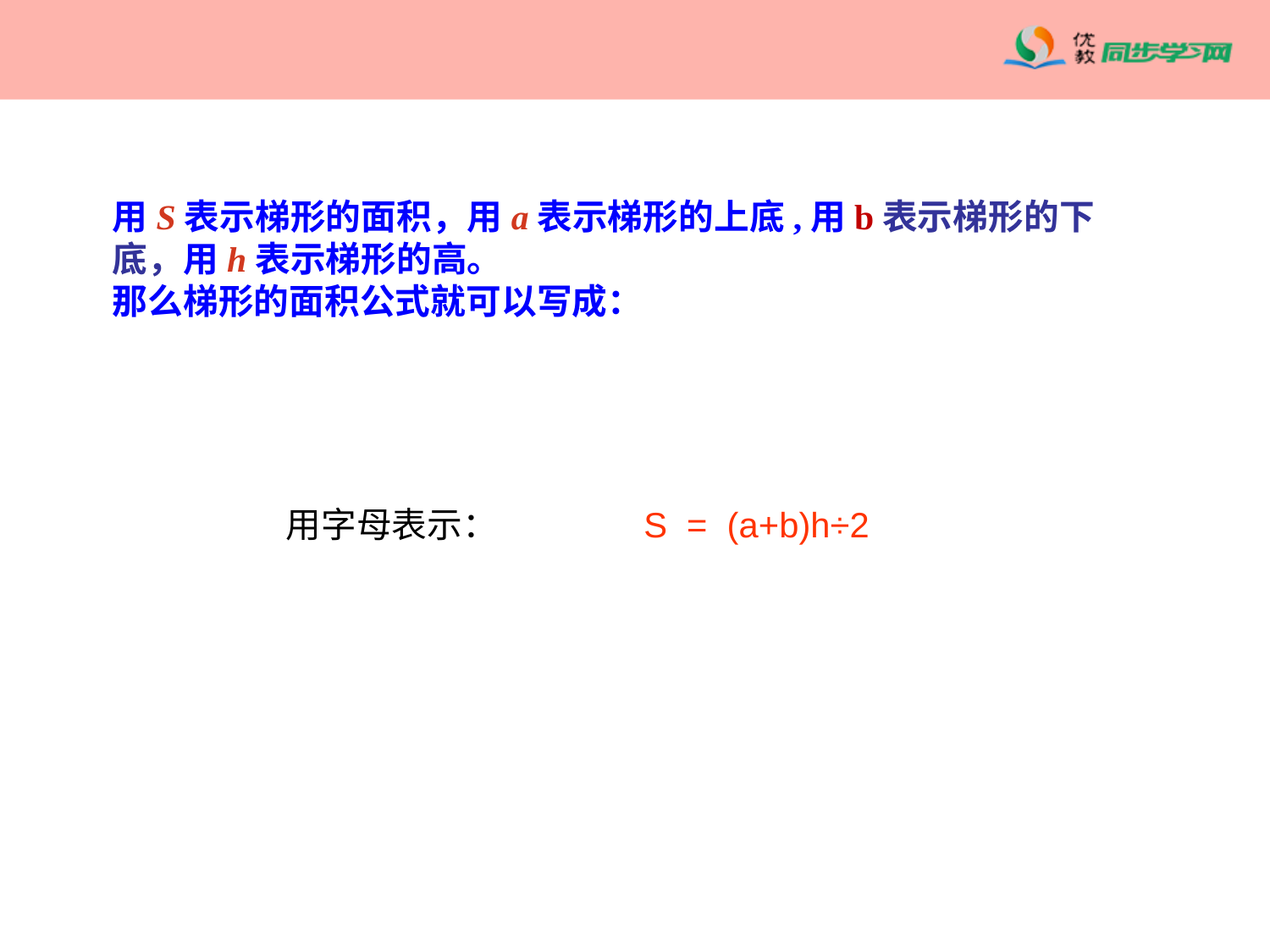

用S表示梯形的面积，用a表示梯形的上底,用b表示梯形的下底，用h表示梯形的高。
那么梯形的面积公式就可以写成：
用字母表示：
S  =  (a+b)h÷2